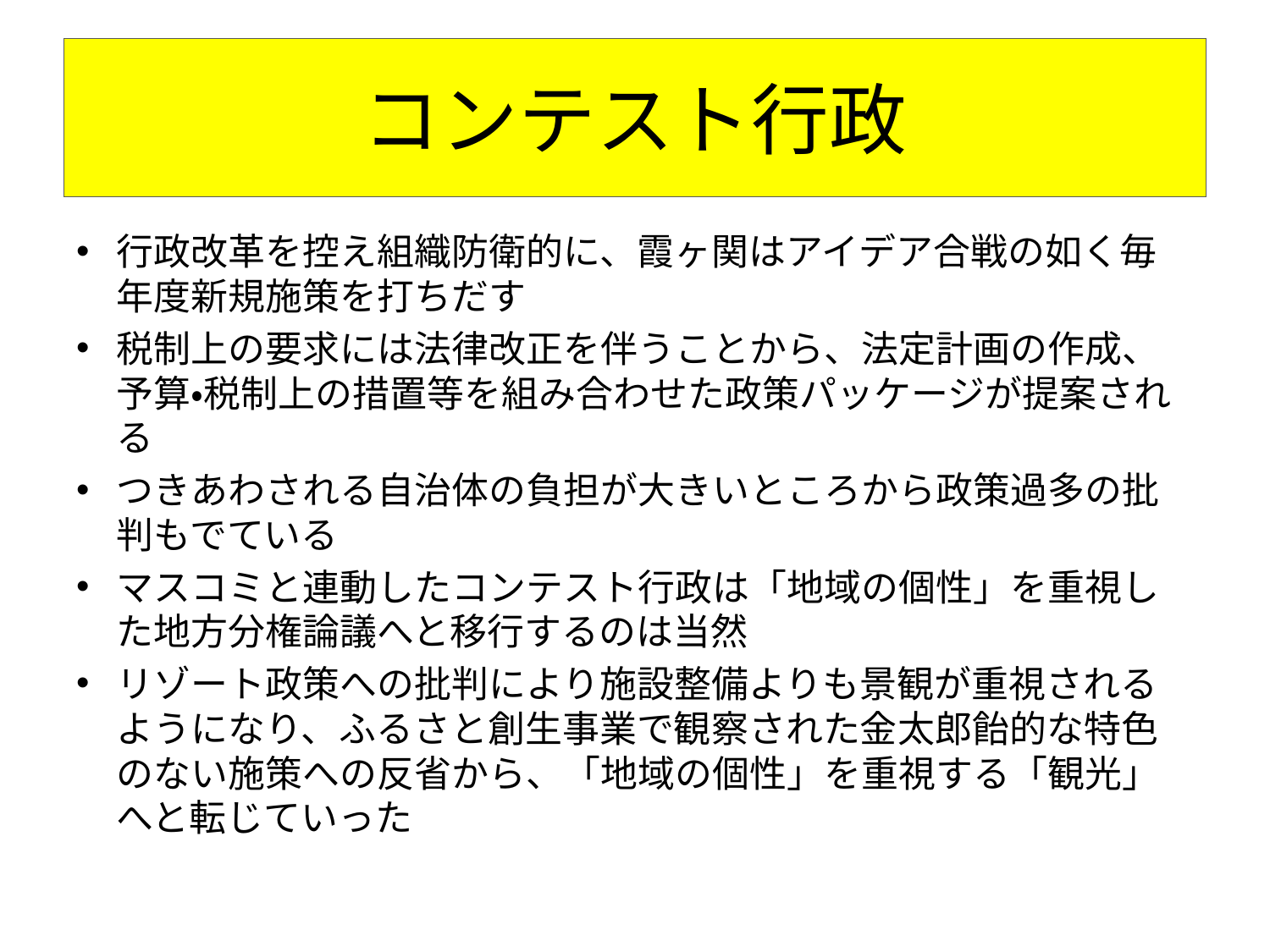

# コンテスト行政
行政改革を控え組織防衛的に、霞ヶ関はアイデア合戦の如く毎年度新規施策を打ちだす
税制上の要求には法律改正を伴うことから、法定計画の作成、予算・税制上の措置等を組み合わせた政策パッケージが提案される
つきあわされる自治体の負担が大きいところから政策過多の批判もでている
マスコミと連動したコンテスト行政は「地域の個性」を重視した地方分権論議へと移行するのは当然
リゾート政策への批判により施設整備よりも景観が重視されるようになり、ふるさと創生事業で観察された金太郎飴的な特色のない施策への反省から、「地域の個性」を重視する「観光」へと転じていった